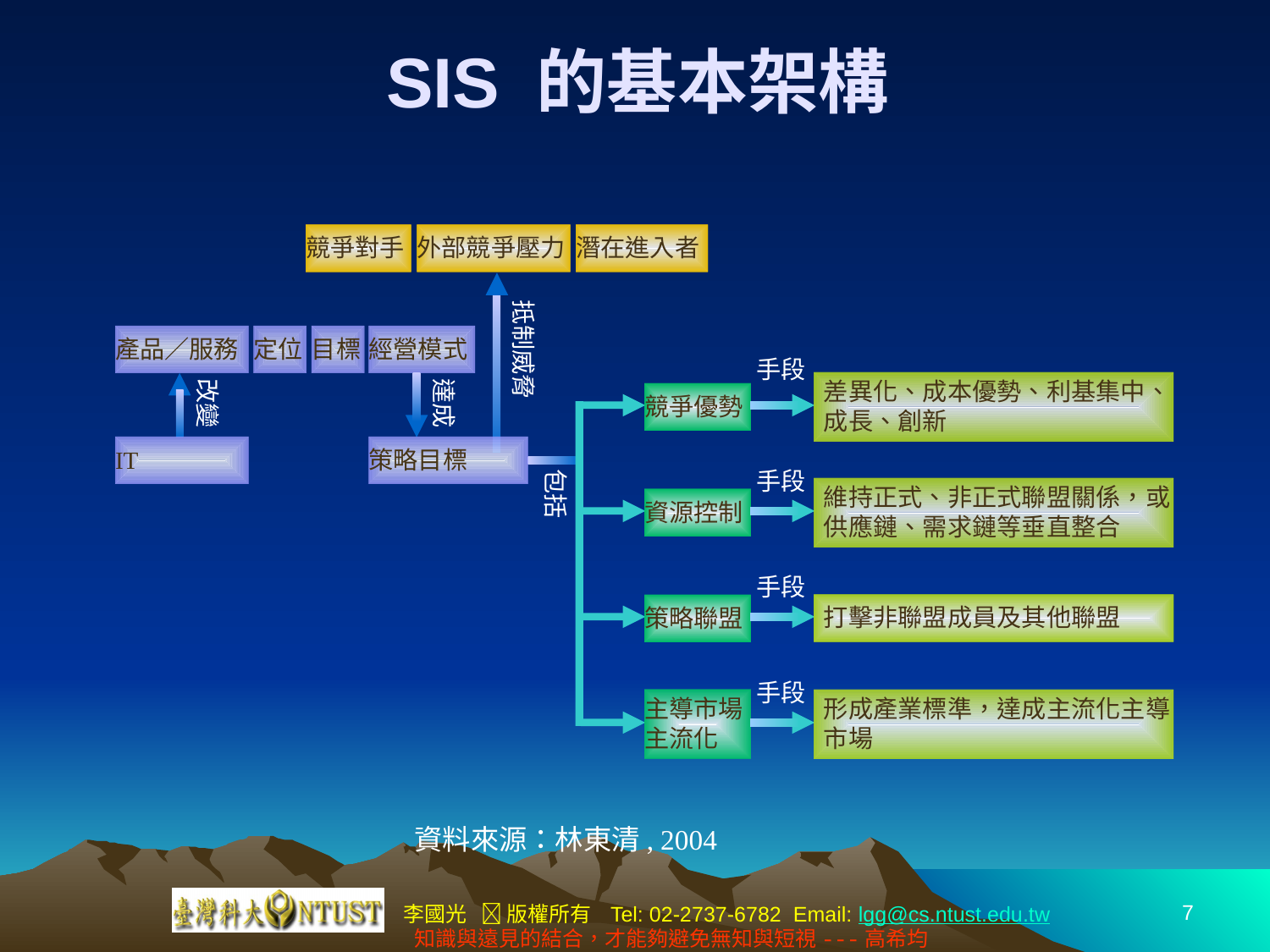

# SIS 的基本架構

競爭對手
外部競爭壓力
潛在進入者

抵制威脅
產品∕服務
定位
目標
經營模式
手段
改變
達成
差異化、成本優勢、利基集中、成長、創新

競爭優勢

IT
策略目標

手段
包括
維持正式、非正式聯盟關係，或供應鏈、需求鏈等垂直整合

資源控制

手段

打擊非聯盟成員及其他聯盟
策略聯盟

手段
主導市場主流化
形成產業標準，達成主流化主導市場

資料來源：林東清, 2004
7